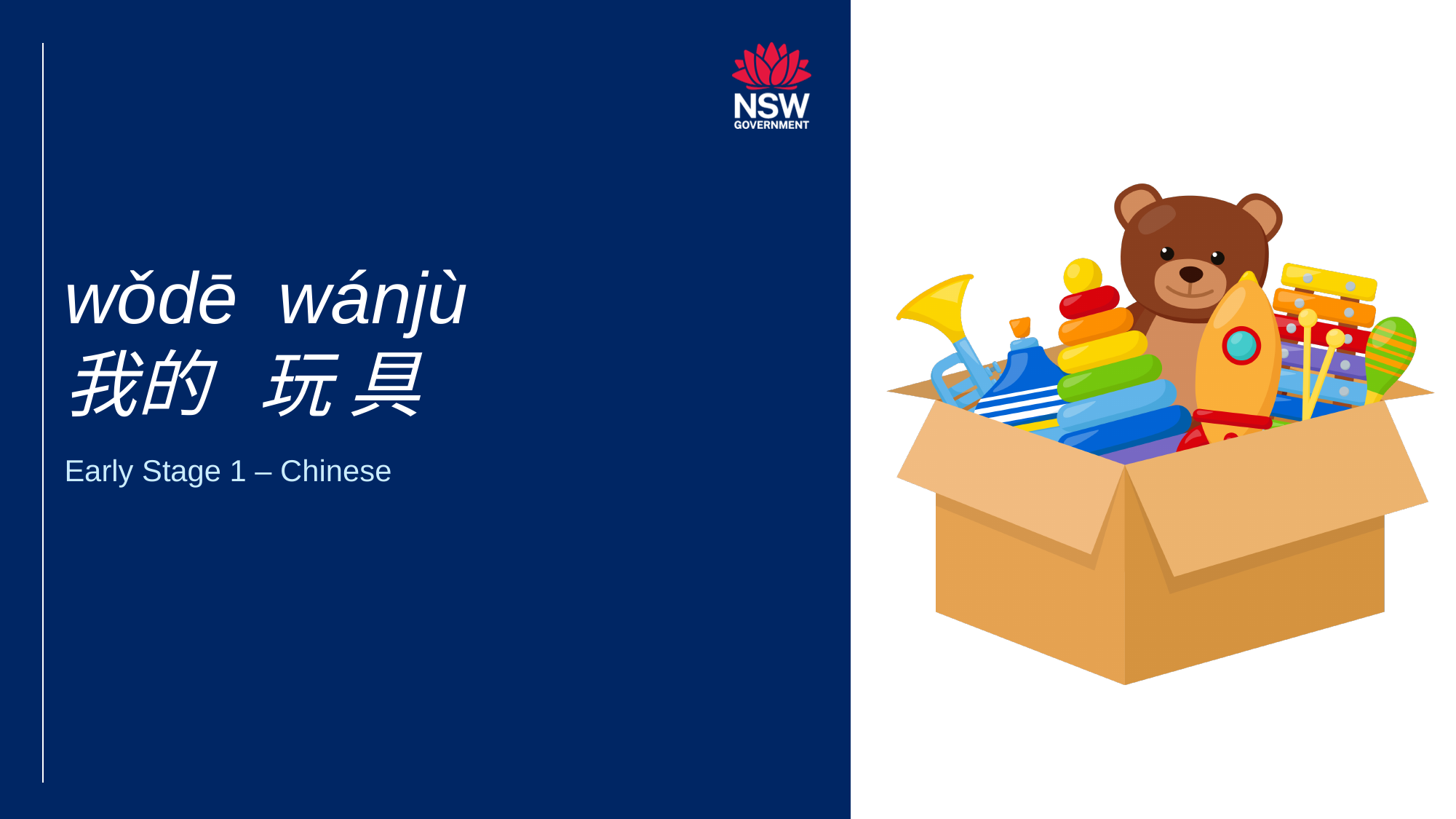

# wǒdē  wánjù 我的   玩 具
Early Stage 1 – Chinese